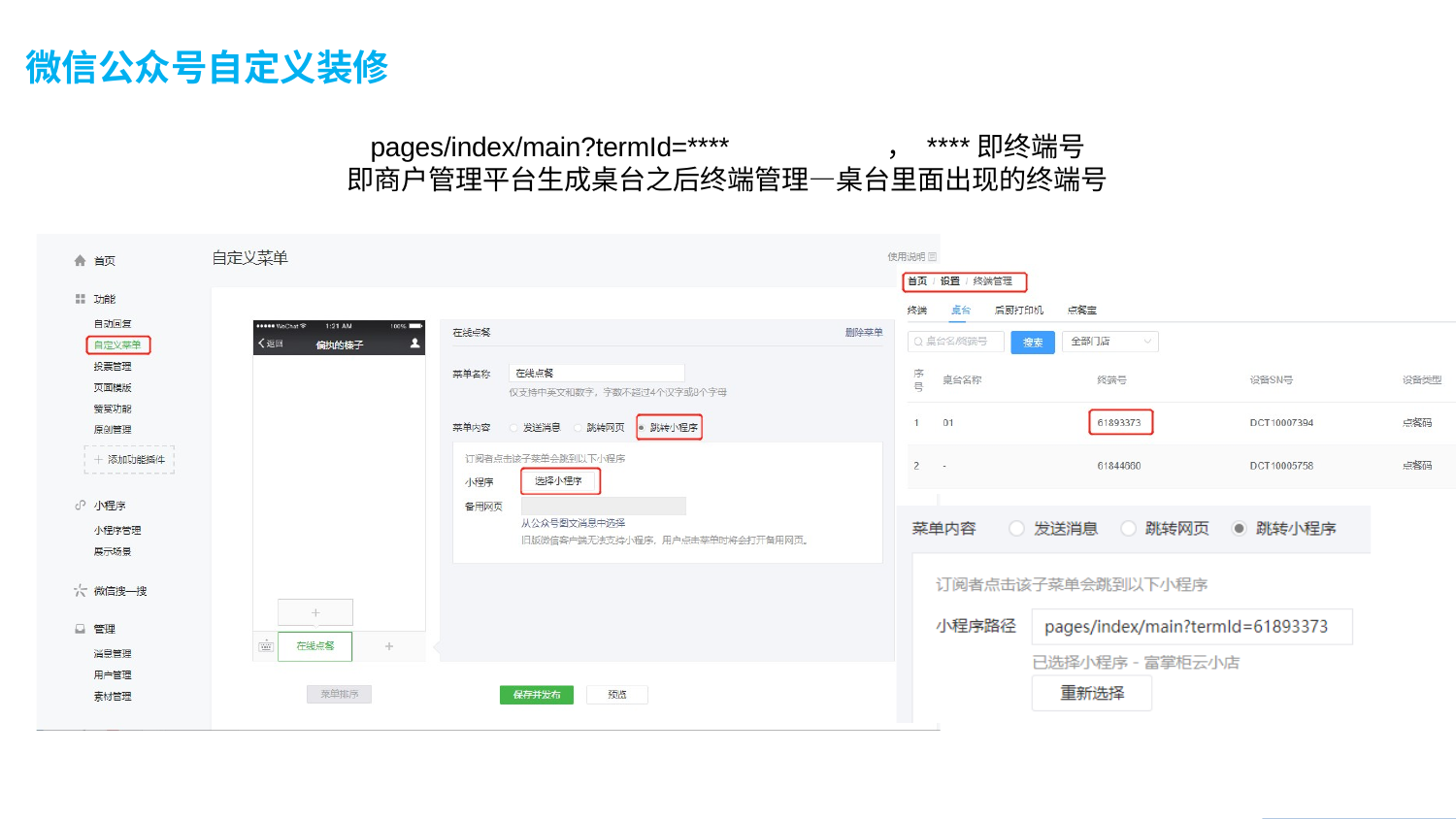

# 微信公众号自定义装修
pages/index/main?termId=****	， ****即终端号
即商户管理平台生成桌台之后终端管理—桌台里面出现的终端号